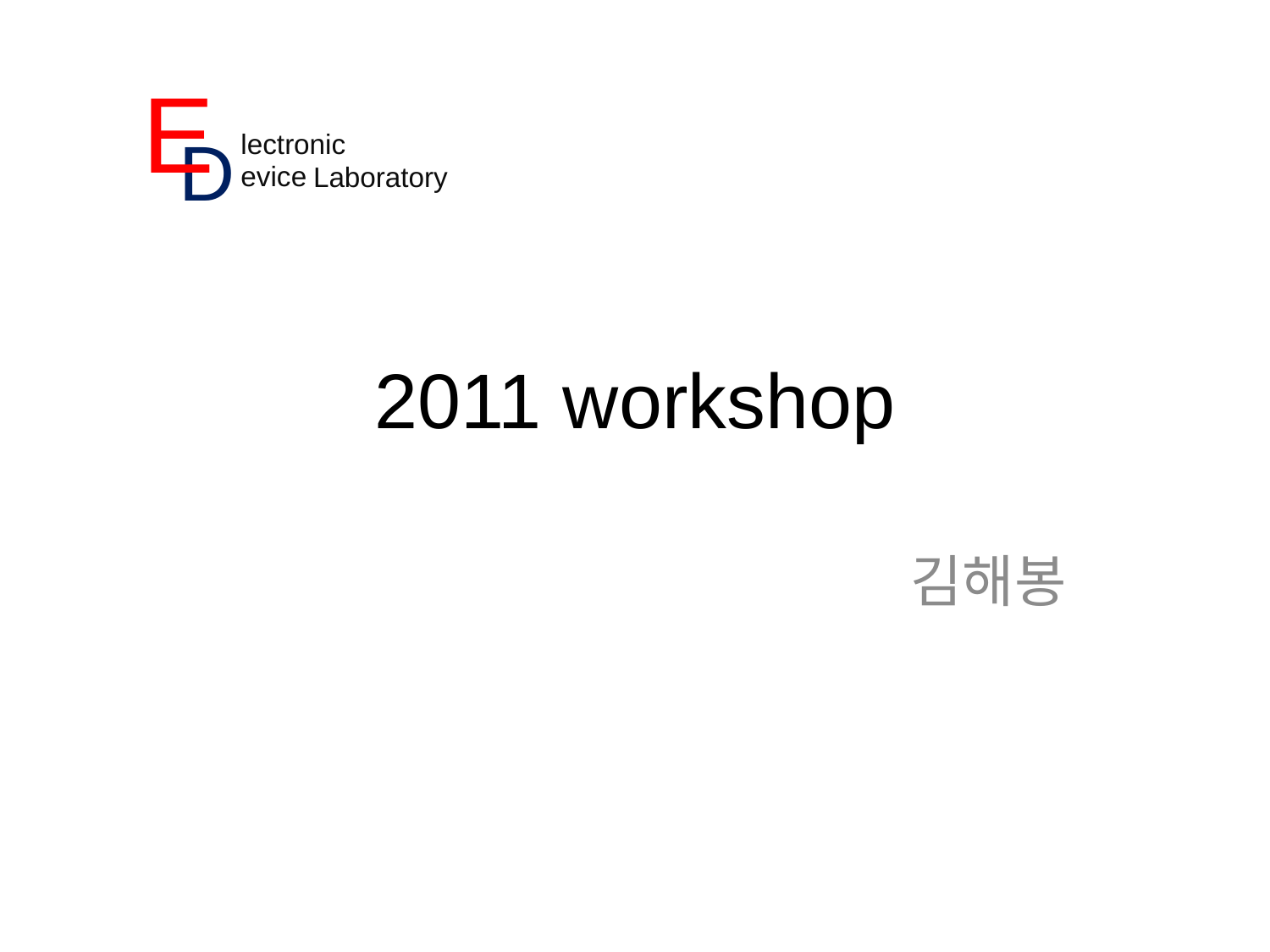

E
D
lectronic
evice
Laboratory
# 2011 workshop
김해봉